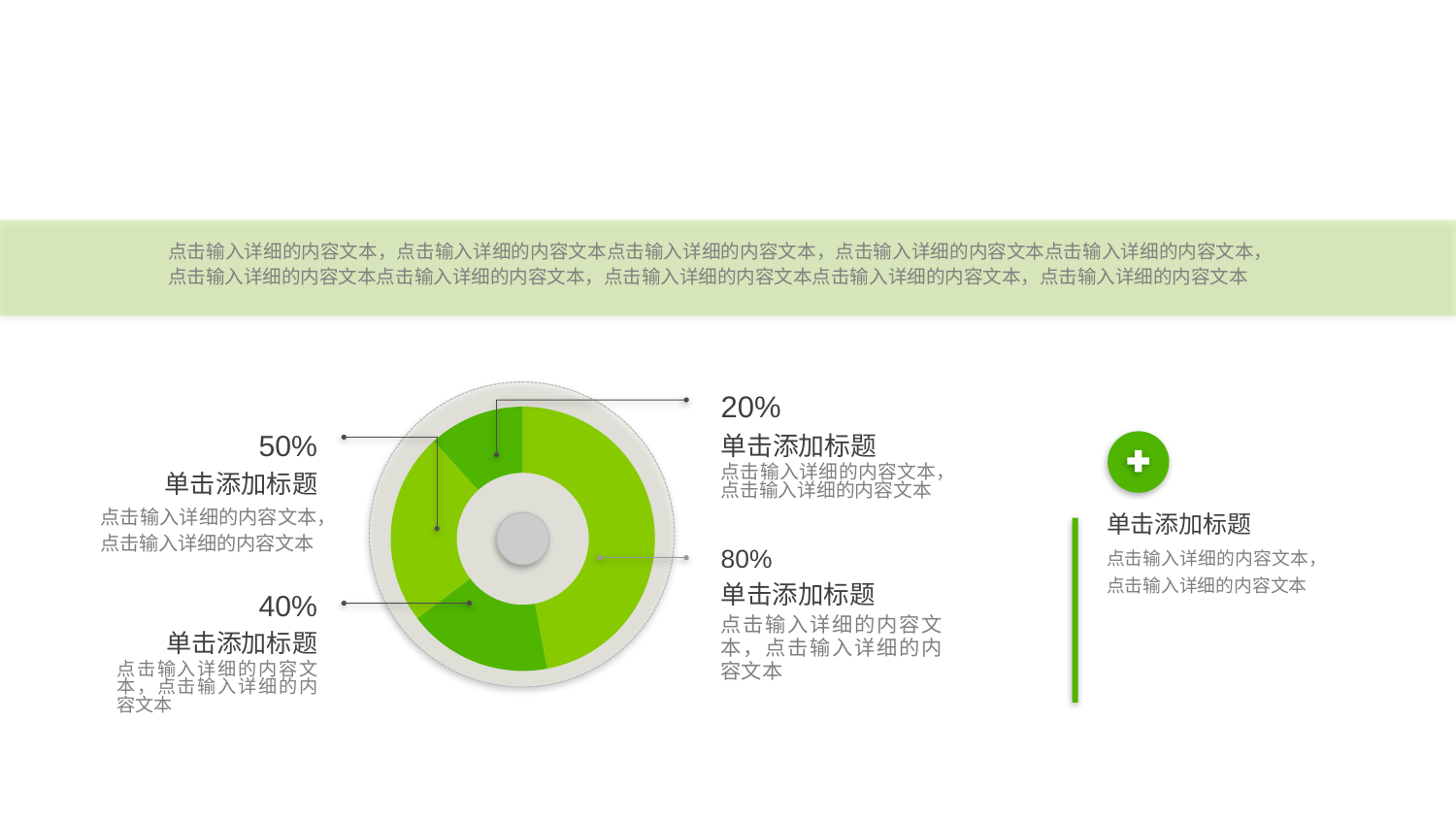

点击输入详细的内容文本，点击输入详细的内容文本点击输入详细的内容文本，点击输入详细的内容文本点击输入详细的内容文本，点击输入详细的内容文本点击输入详细的内容文本，点击输入详细的内容文本点击输入详细的内容文本，点击输入详细的内容文本
20%
单击添加标题
点击输入详细的内容文本，点击输入详细的内容文本

### Chart

| Category | Sales |
|---|---|
| 1st Qtr | 8.0 |
| 2nd Qtr | 3.0 |
| 3rd Qtr | 4.0 |
| 4th Qtr | 2.0 |
50%
单击添加标题
点击输入详细的内容文本，点击输入详细的内容文本

单击添加标题
点击输入详细的内容文本，点击输入详细的内容文本

80%
单击添加标题
点击输入详细的内容文本，点击输入详细的内容文本

40%
单击添加标题
点击输入详细的内容文本，点击输入详细的内容文本